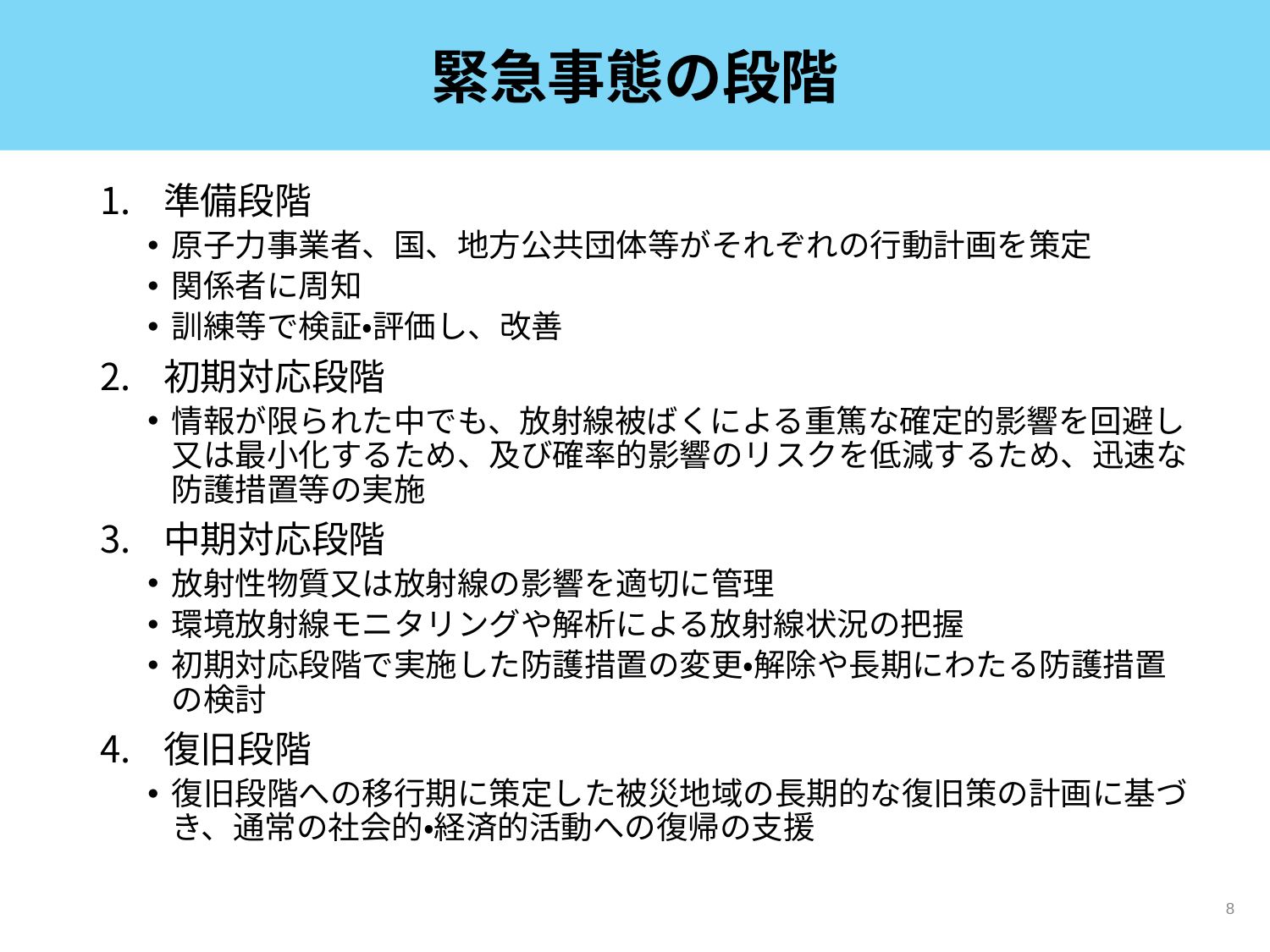

# 緊急事態の段階
準備段階
原子力事業者、国、地方公共団体等がそれぞれの行動計画を策定
関係者に周知
訓練等で検証・評価し、改善
初期対応段階
情報が限られた中でも、放射線被ばくによる重篤な確定的影響を回避し又は最小化するため、及び確率的影響のリスクを低減するため、迅速な防護措置等の実施
中期対応段階
放射性物質又は放射線の影響を適切に管理
環境放射線モニタリングや解析による放射線状況の把握
初期対応段階で実施した防護措置の変更・解除や長期にわたる防護措置の検討
復旧段階
復旧段階への移行期に策定した被災地域の長期的な復旧策の計画に基づき、通常の社会的・経済的活動への復帰の支援
8